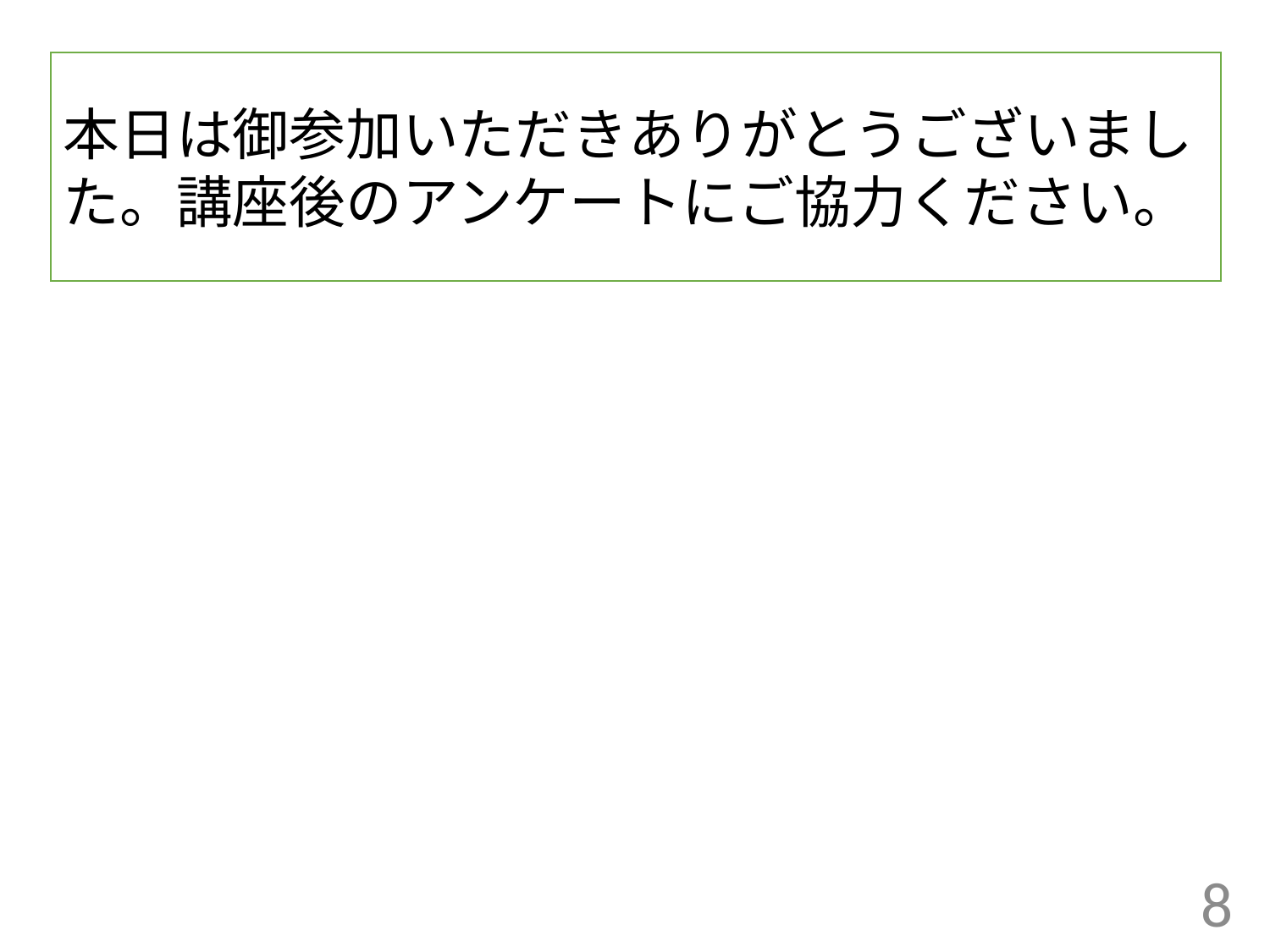

本日は御参加いただきありがとうございました。講座後のアンケートにご協力ください。
8